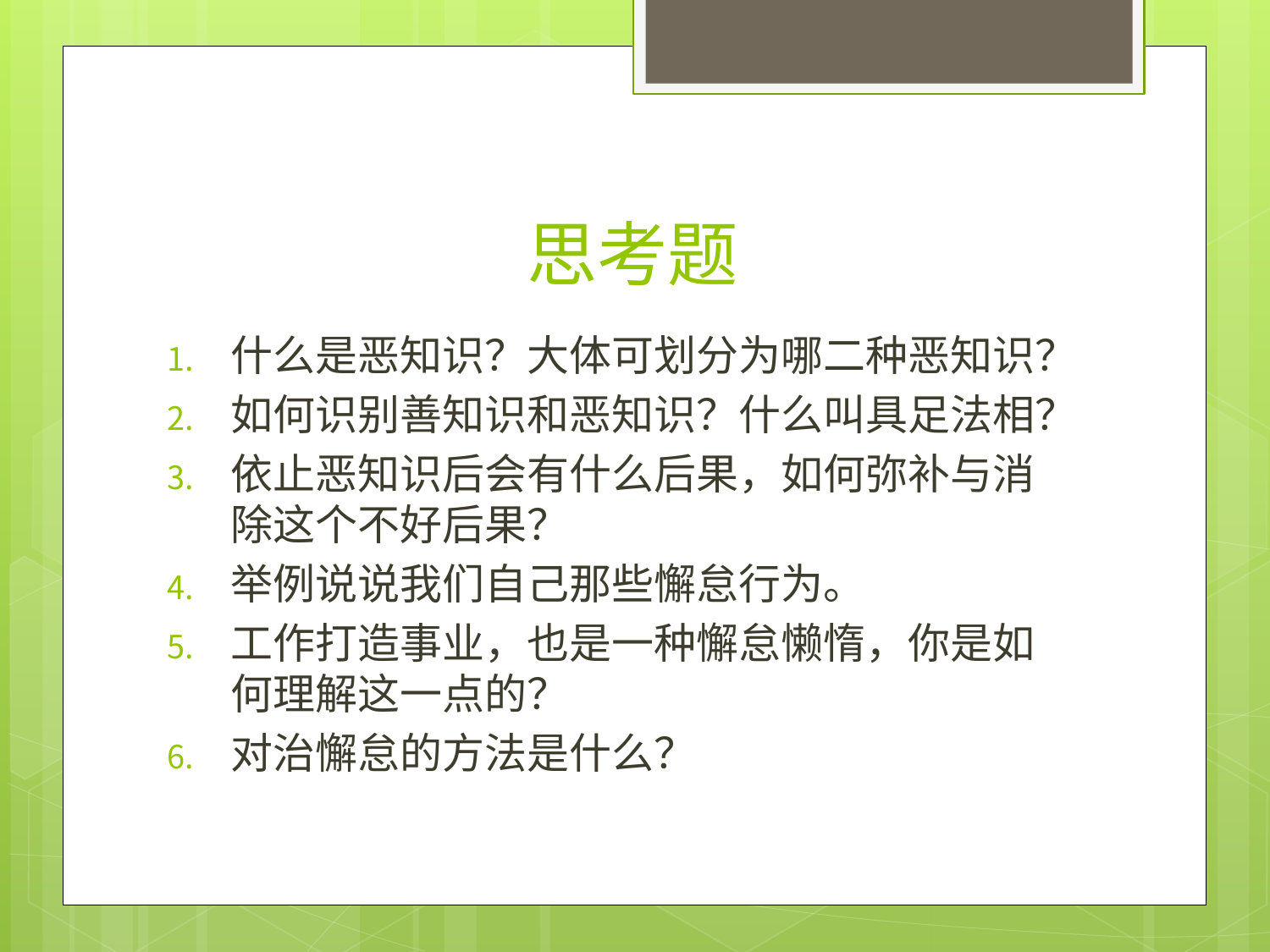

# 思考题
什么是恶知识？大体可划分为哪二种恶知识？
如何识别善知识和恶知识？什么叫具足法相？
依止恶知识后会有什么后果，如何弥补与消除这个不好后果？
举例说说我们自己那些懈怠行为。
工作打造事业，也是一种懈怠懒惰，你是如何理解这一点的？
对治懈怠的方法是什么？